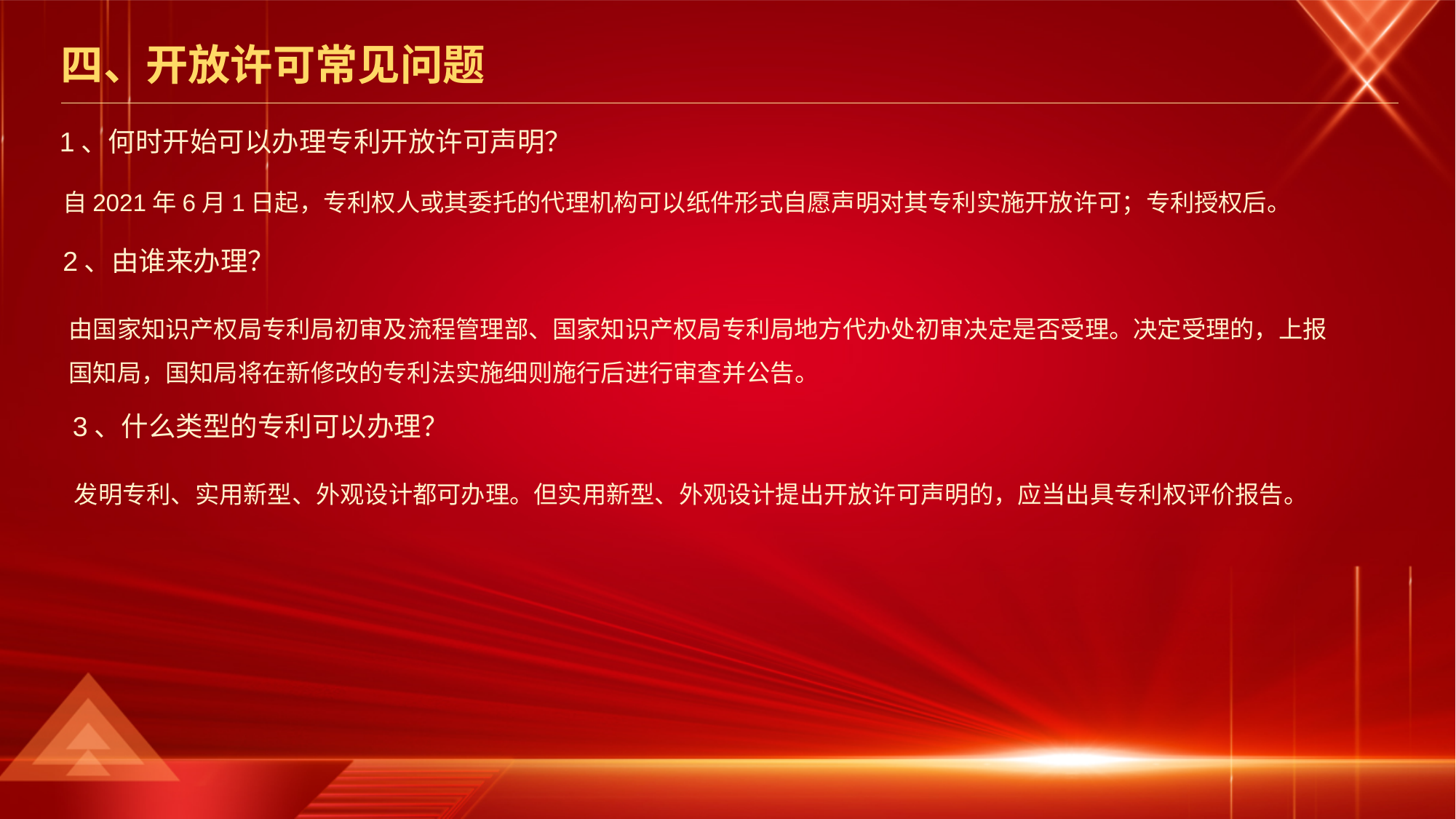

四、开放许可常见问题
1、何时开始可以办理专利开放许可声明？
自2021年6月1日起，专利权人或其委托的代理机构可以纸件形式自愿声明对其专利实施开放许可；专利授权后。
2、由谁来办理？
由国家知识产权局专利局初审及流程管理部、国家知识产权局专利局地方代办处初审决定是否受理。决定受理的，上报国知局，国知局将在新修改的专利法实施细则施行后进行审查并公告。
3、什么类型的专利可以办理？
发明专利、实用新型、外观设计都可办理。但实用新型、外观设计提出开放许可声明的，应当出具专利权评价报告。